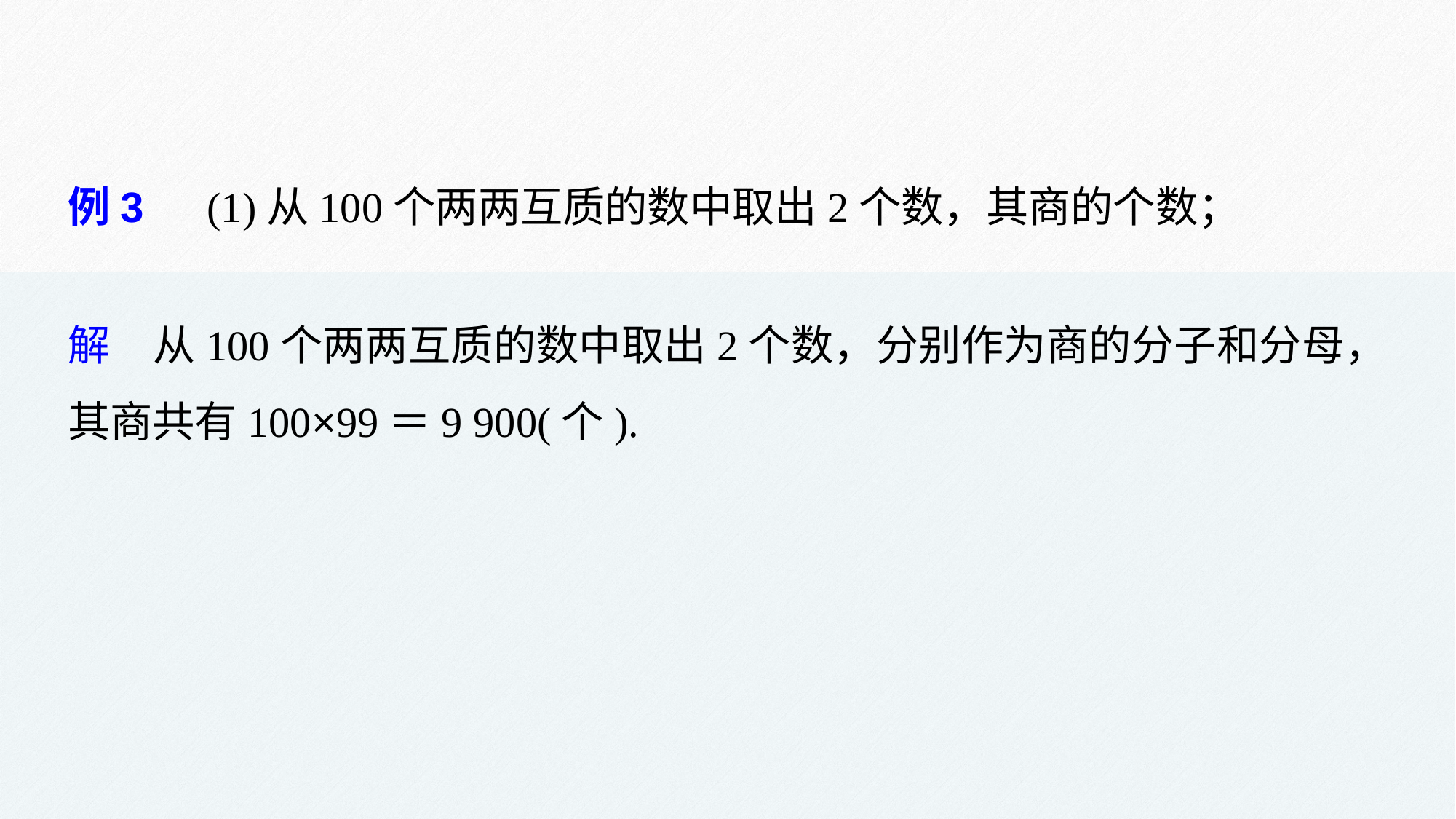

例3　(1)从100个两两互质的数中取出2个数，其商的个数；
解　从100个两两互质的数中取出2个数，分别作为商的分子和分母，其商共有100×99＝9 900(个).